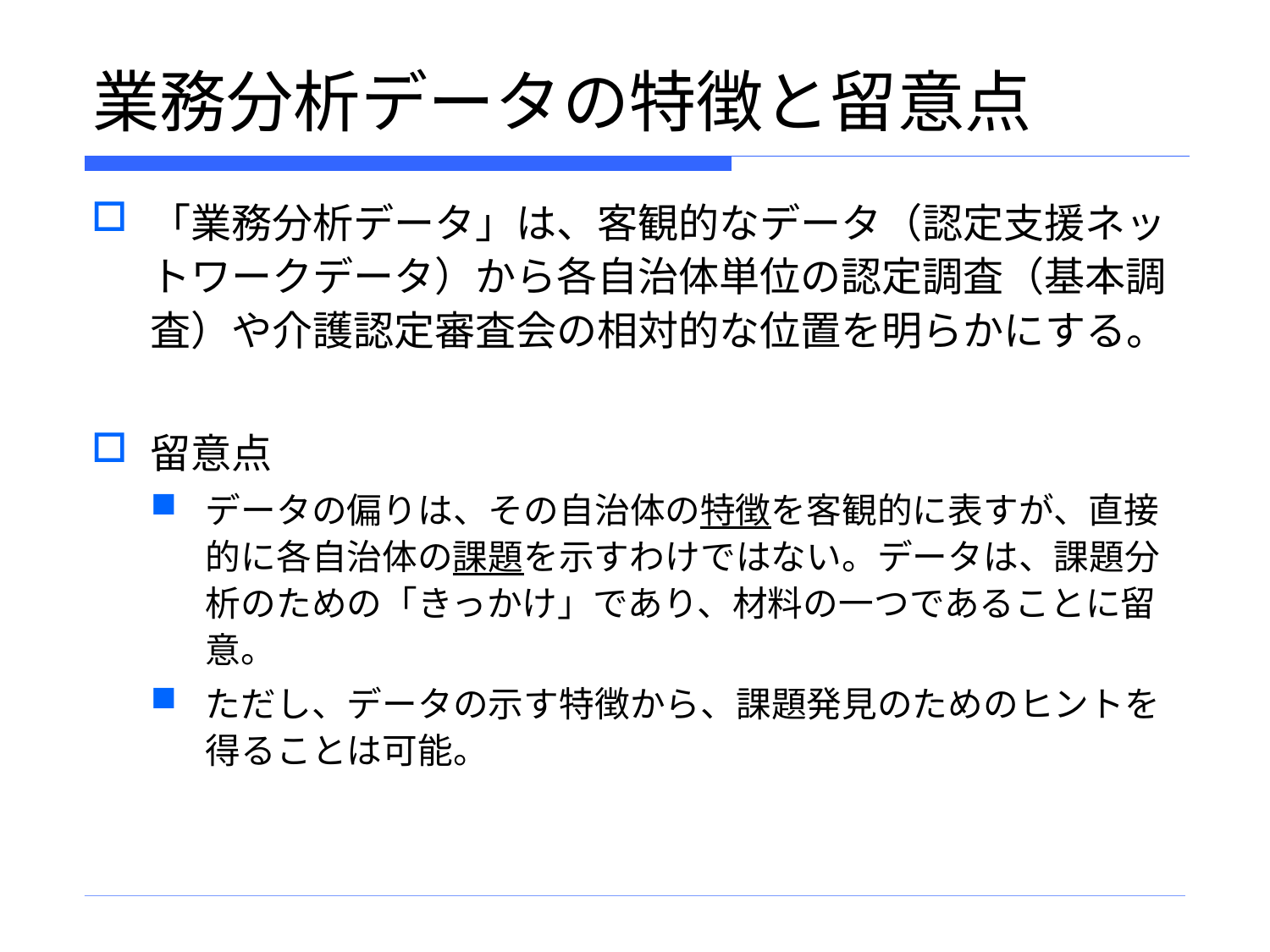

# 業務分析データの特徴と留意点
「業務分析データ」は、客観的なデータ（認定支援ネットワークデータ）から各自治体単位の認定調査（基本調査）や介護認定審査会の相対的な位置を明らかにする。

留意点
データの偏りは、その自治体の特徴を客観的に表すが、直接的に各自治体の課題を示すわけではない。データは、課題分析のための「きっかけ」であり、材料の一つであることに留意。
ただし、データの示す特徴から、課題発見のためのヒントを得ることは可能。